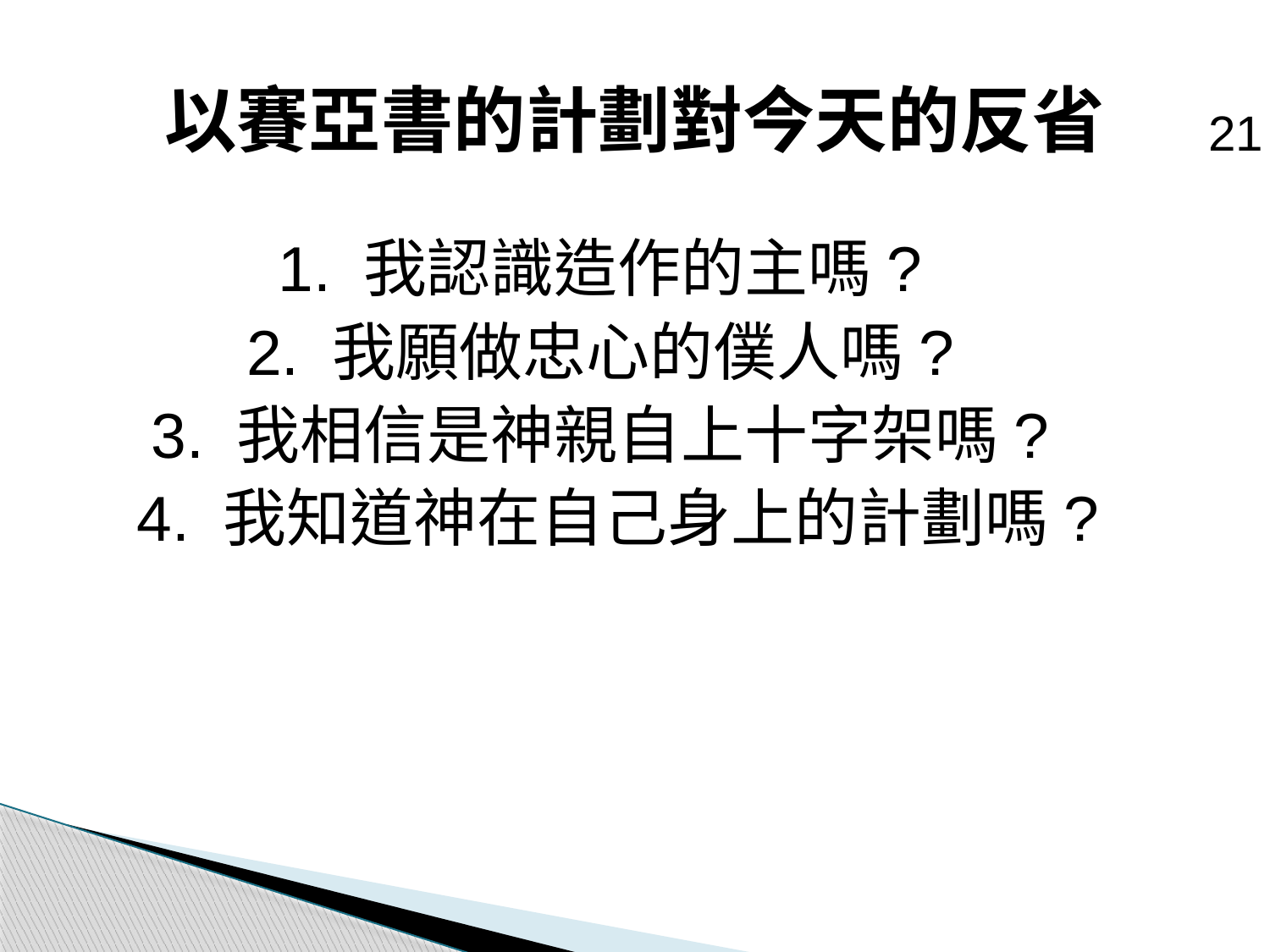

# 以賽亞書的計劃對今天的反省
21
1. 我認識造作的主嗎?
2. 我願做忠心的僕人嗎?
3. 我相信是神親自上十字架嗎?
4. 我知道神在自己身上的計劃嗎?